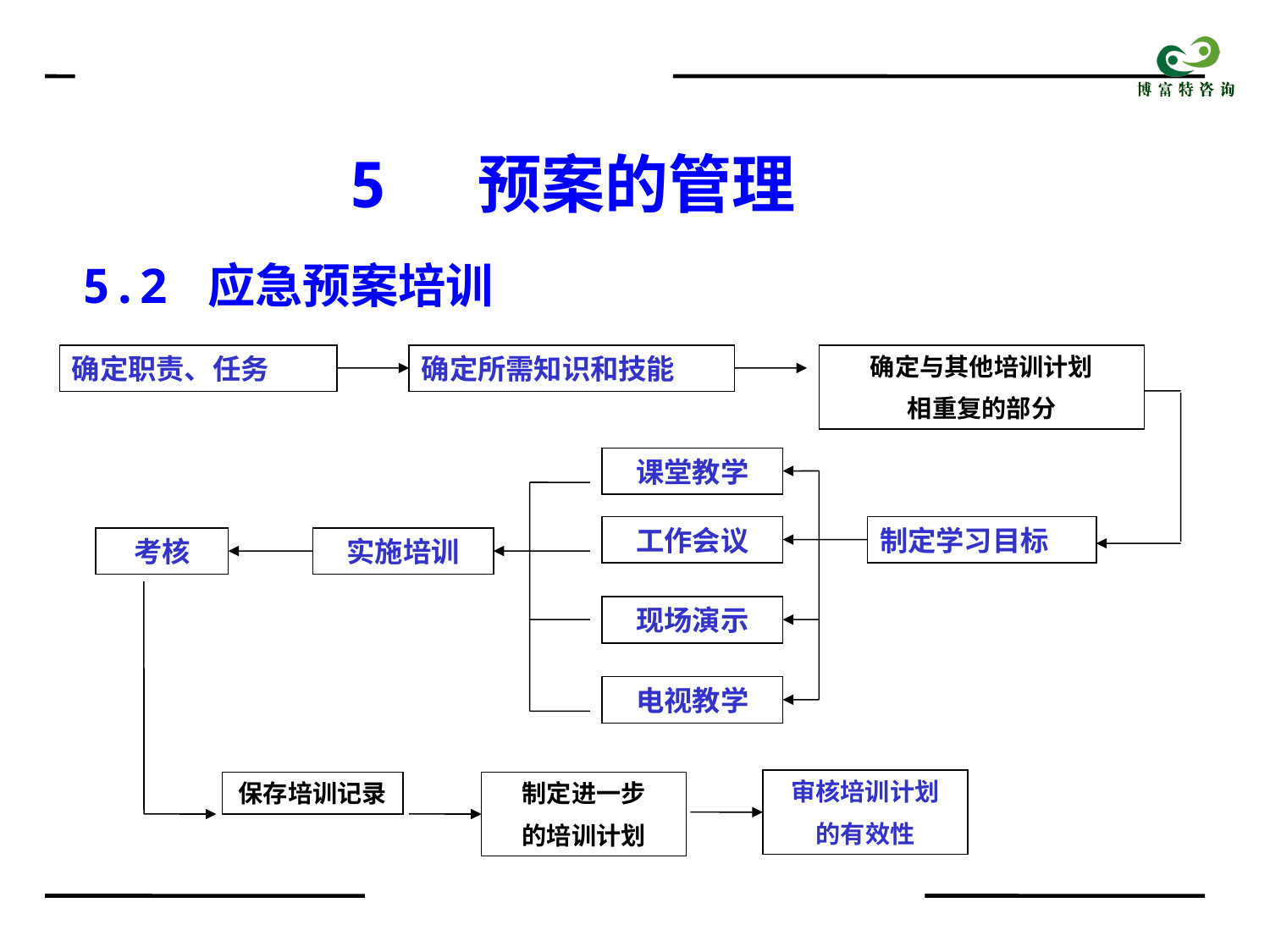

5  预案的管理
5.2 应急预案培训
确定职责、任务
确定所需知识和技能
确定与其他培训计划
相重复的部分

课堂教学

工作会议
制定学习目标
考核
实施培训

现场演示

电视教学

审核培训计划
的有效性
保存培训记录
制定进一步
的培训计划